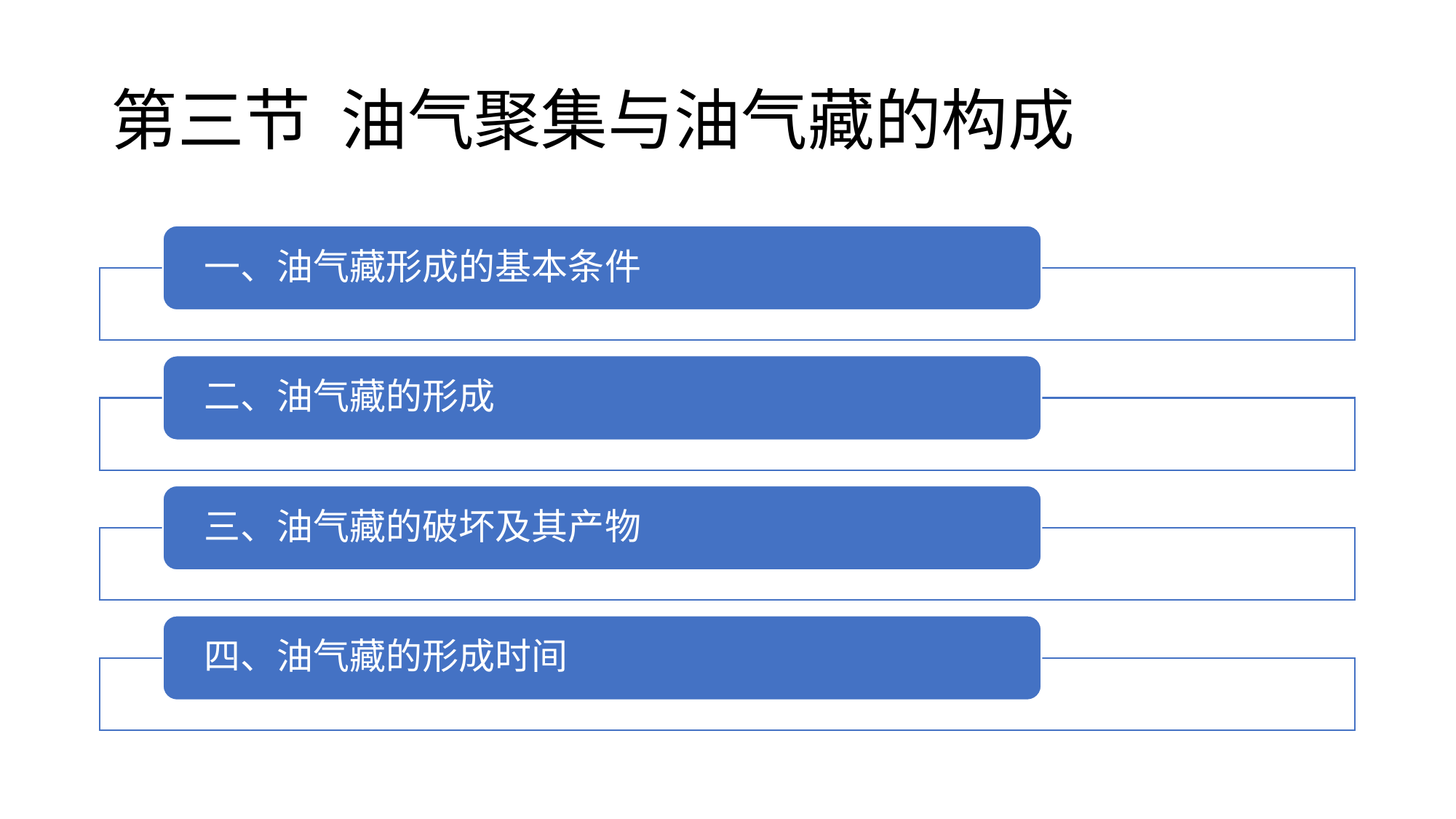

# 第三节  油气聚集与油气藏的构成
一、油气藏形成的基本条件
二、油气藏的形成
三、油气藏的破坏及其产物
四、油气藏的形成时间